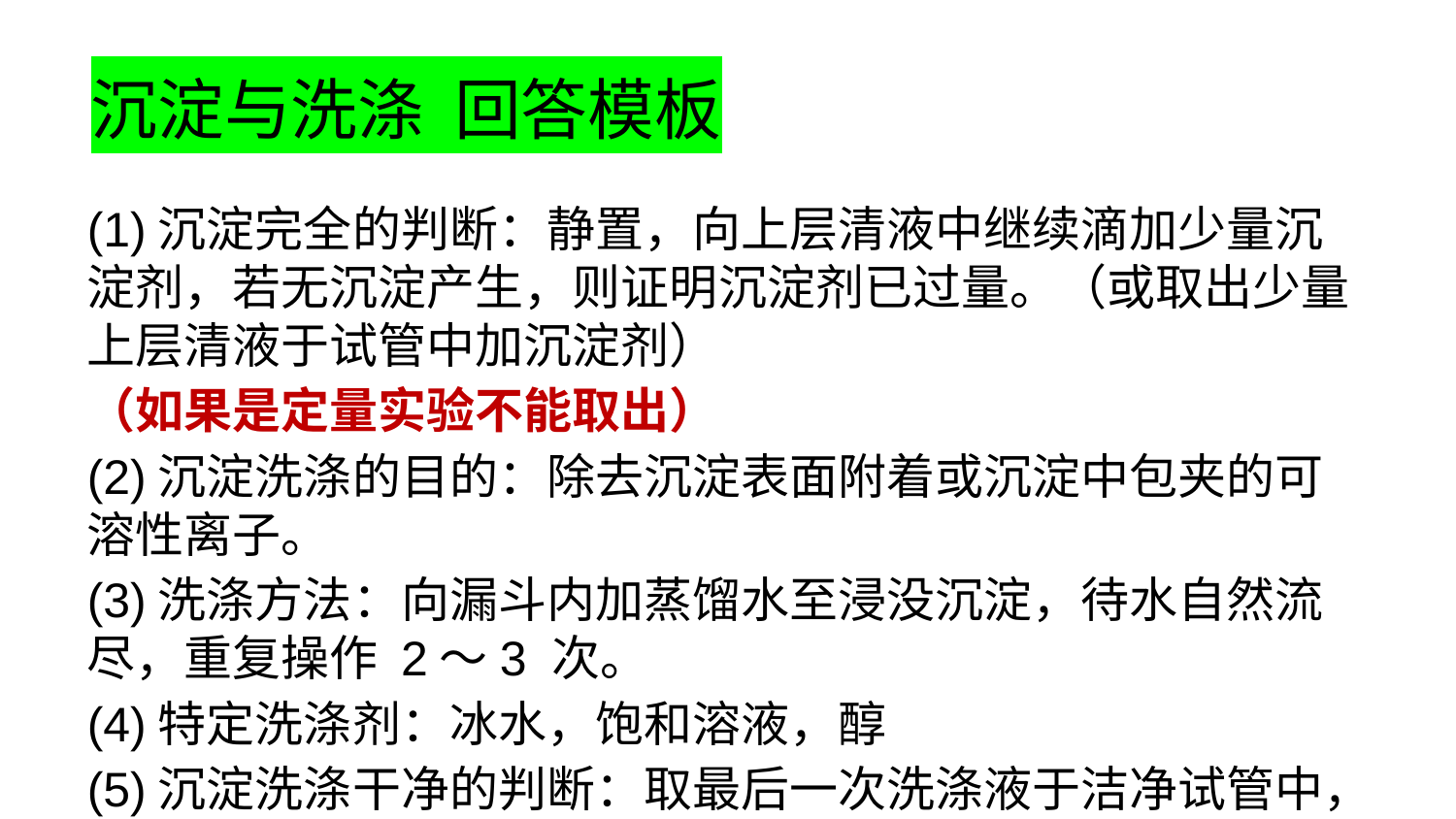

# 沉淀与洗涤  回答模板
(1)沉淀完全的判断：静置，向上层清液中继续滴加少量沉淀剂，若无沉淀产生，则证明沉淀剂已过量。（或取出少量上层清液于试管中加沉淀剂）
（如果是定量实验不能取出）
(2)沉淀洗涤的目的：除去沉淀表面附着或沉淀中包夹的可溶性离子。
(3)洗涤方法：向漏斗内加蒸馏水至浸没沉淀，待水自然流尽，重复操作 2～3 次。
(4)特定洗涤剂：冰水，饱和溶液，醇
(5)沉淀洗涤干净的判断：取最后一次洗涤液于洁净试管中，滴加...（试剂），若没有...现象，证明沉淀已洗净